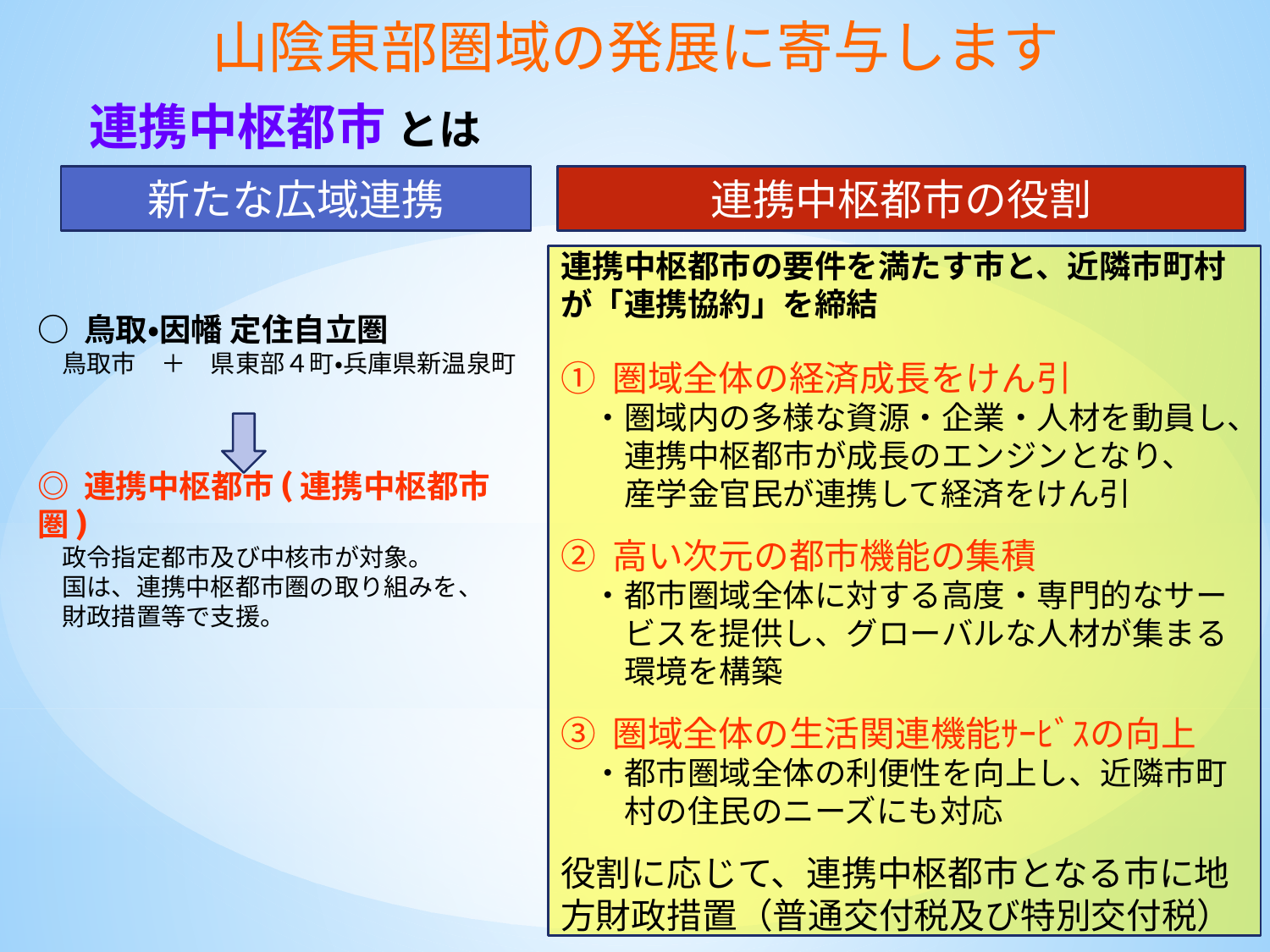

山陰東部圏域の発展に寄与します
　連携中枢都市 とは
新たな広域連携
連携中枢都市の役割
連携中枢都市の要件を満たす市と、近隣市町村が「連携協約」を締結

① 圏域全体の経済成長をけん引
　・圏域内の多様な資源・企業・人材を動員し、
　　連携中枢都市が成長のエンジンとなり、
　　産学金官民が連携して経済をけん引

② 高い次元の都市機能の集積
　・都市圏域全体に対する高度・専門的なサー
　　ビスを提供し、グローバルな人材が集まる
　　環境を構築

③ 圏域全体の生活関連機能ｻｰﾋﾞｽの向上
　・都市圏域全体の利便性を向上し、近隣市町
　　村の住民のニーズにも対応

役割に応じて、連携中枢都市となる市に地方財政措置（普通交付税及び特別交付税）
○ 鳥取・因幡 定住自立圏
　鳥取市　＋　県東部４町・兵庫県新温泉町

◎ 連携中枢都市(連携中枢都市圏)
　政令指定都市及び中核市が対象。
　国は、連携中枢都市圏の取り組みを、
　財政措置等で支援。